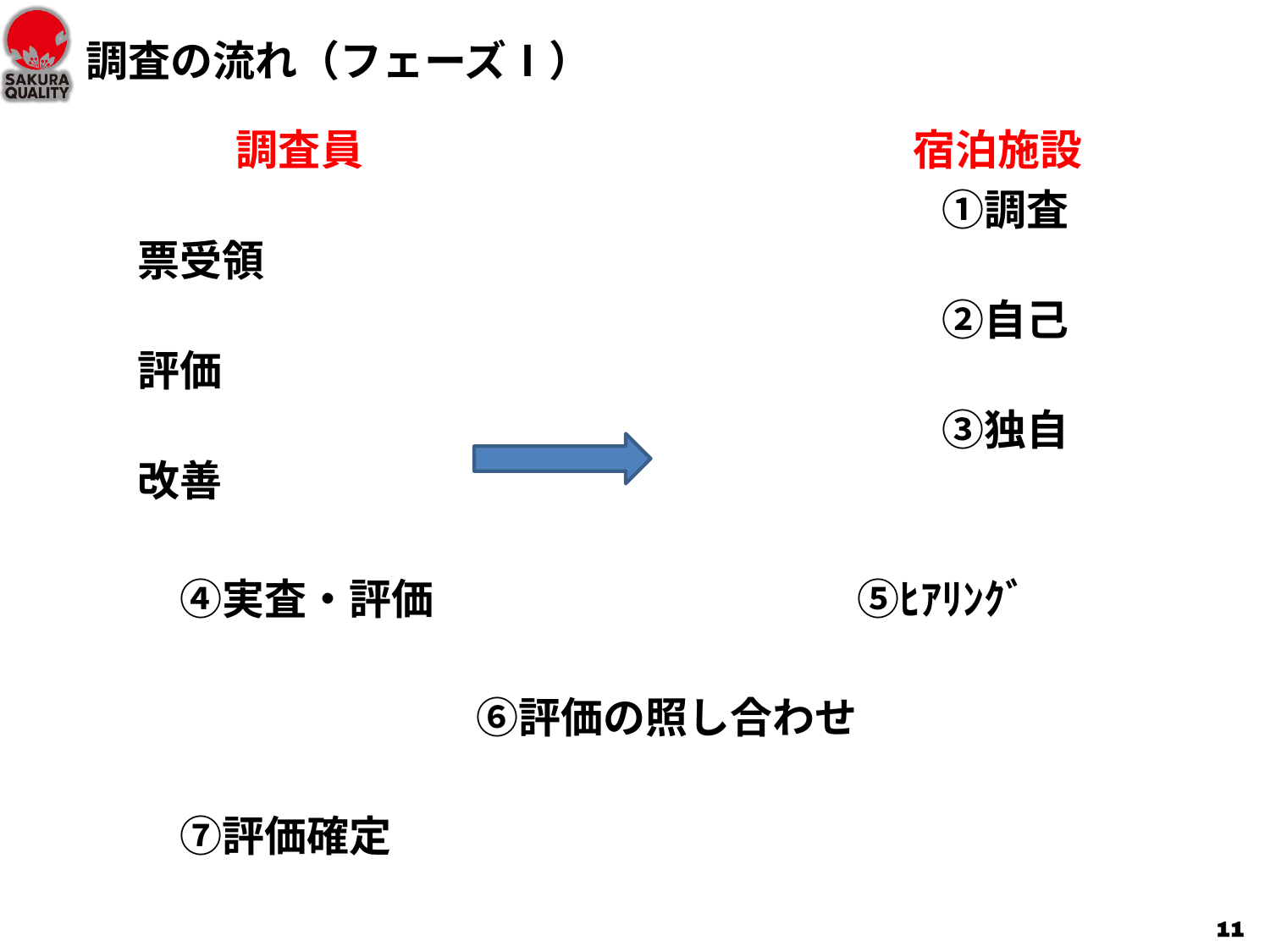

# 調査の流れ（フェーズⅠ）
　　調査員　　　　　　　　　　　　　宿泊施設
　　　　　　　　　　　　　　　　　　　①調査票受領
　　　　　　　　　　　　　　　　　　　②自己評価
　　　　　　　　　　　　　　　　　　　③独自改善

　④実査・評価　　　　　　　　　　⑤ﾋｱﾘﾝｸﾞ

　　　　　　　　⑥評価の照し合わせ

　⑦評価確定

11